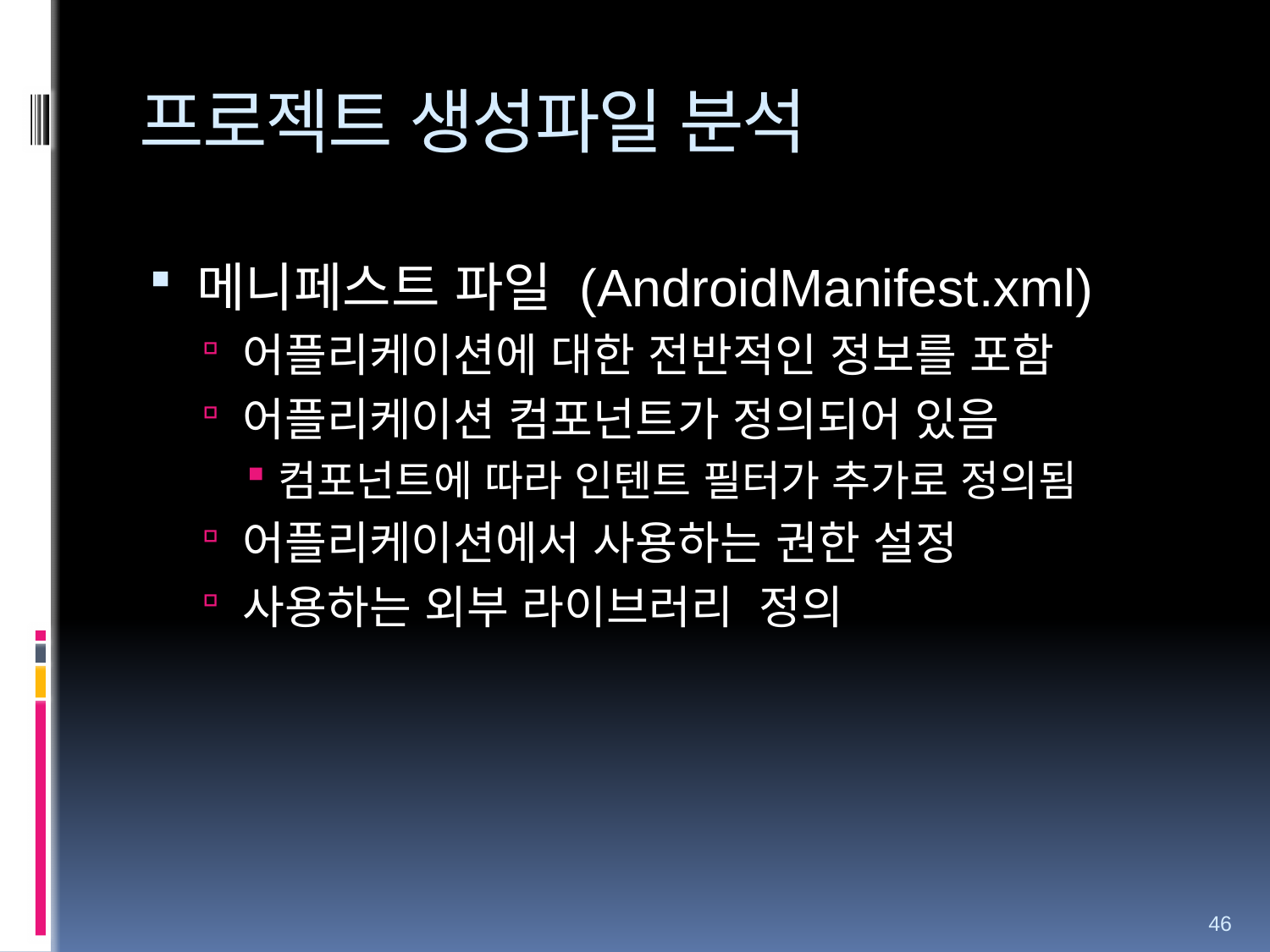

# 프로젝트 생성파일 분석
메니페스트 파일 (AndroidManifest.xml)
어플리케이션에 대한 전반적인 정보를 포함
어플리케이션 컴포넌트가 정의되어 있음
컴포넌트에 따라 인텐트 필터가 추가로 정의됨
어플리케이션에서 사용하는 권한 설정
사용하는 외부 라이브러리  정의
46